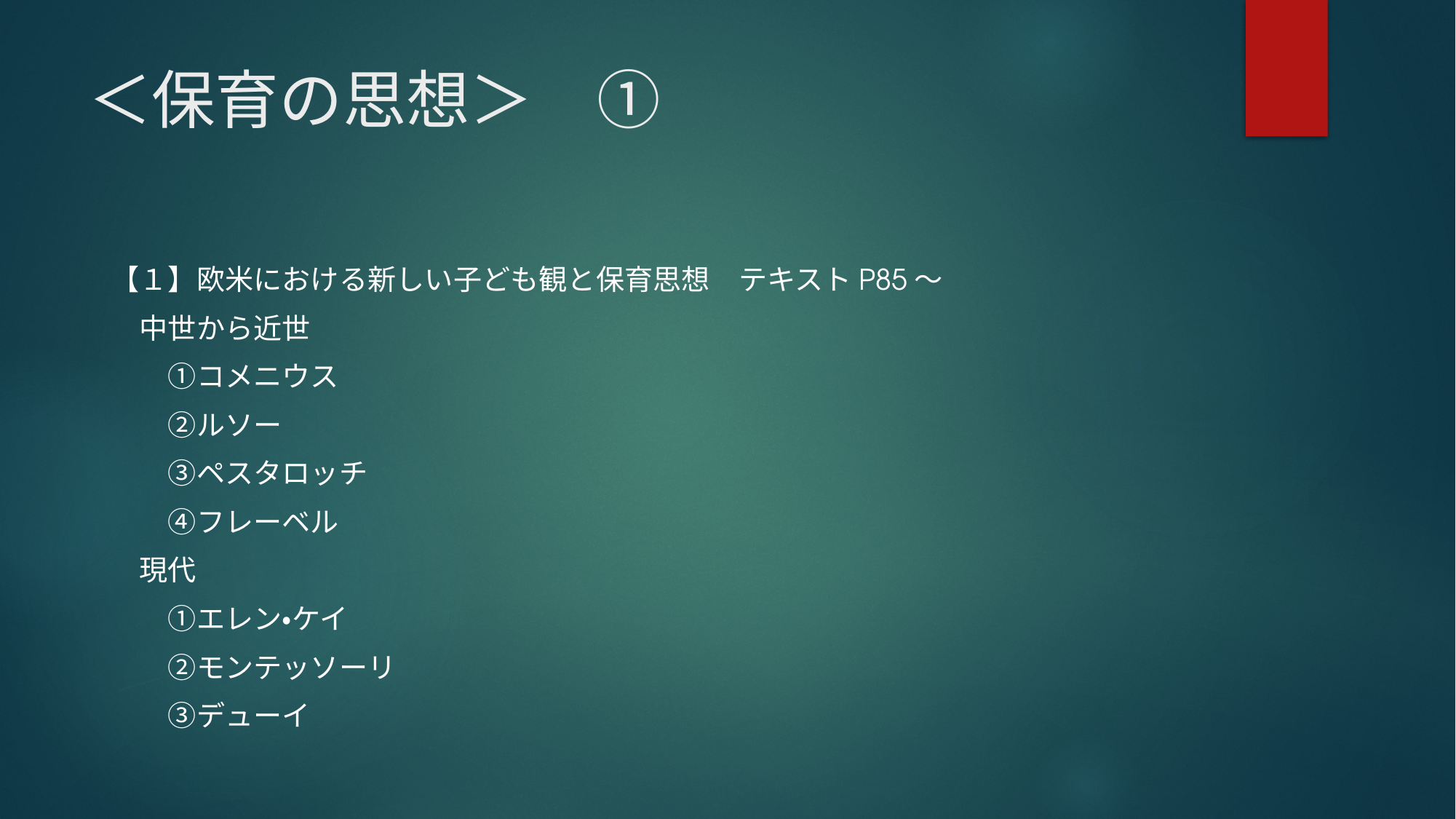

# ＜保育の思想＞　①
【１】欧米における新しい子ども観と保育思想　テキストP85～
　中世から近世
　　①コメニウス
　　②ルソー
　　③ペスタロッチ
　　④フレーベル
　現代
　　①エレン・ケイ
　　②モンテッソーリ
　　③デューイ